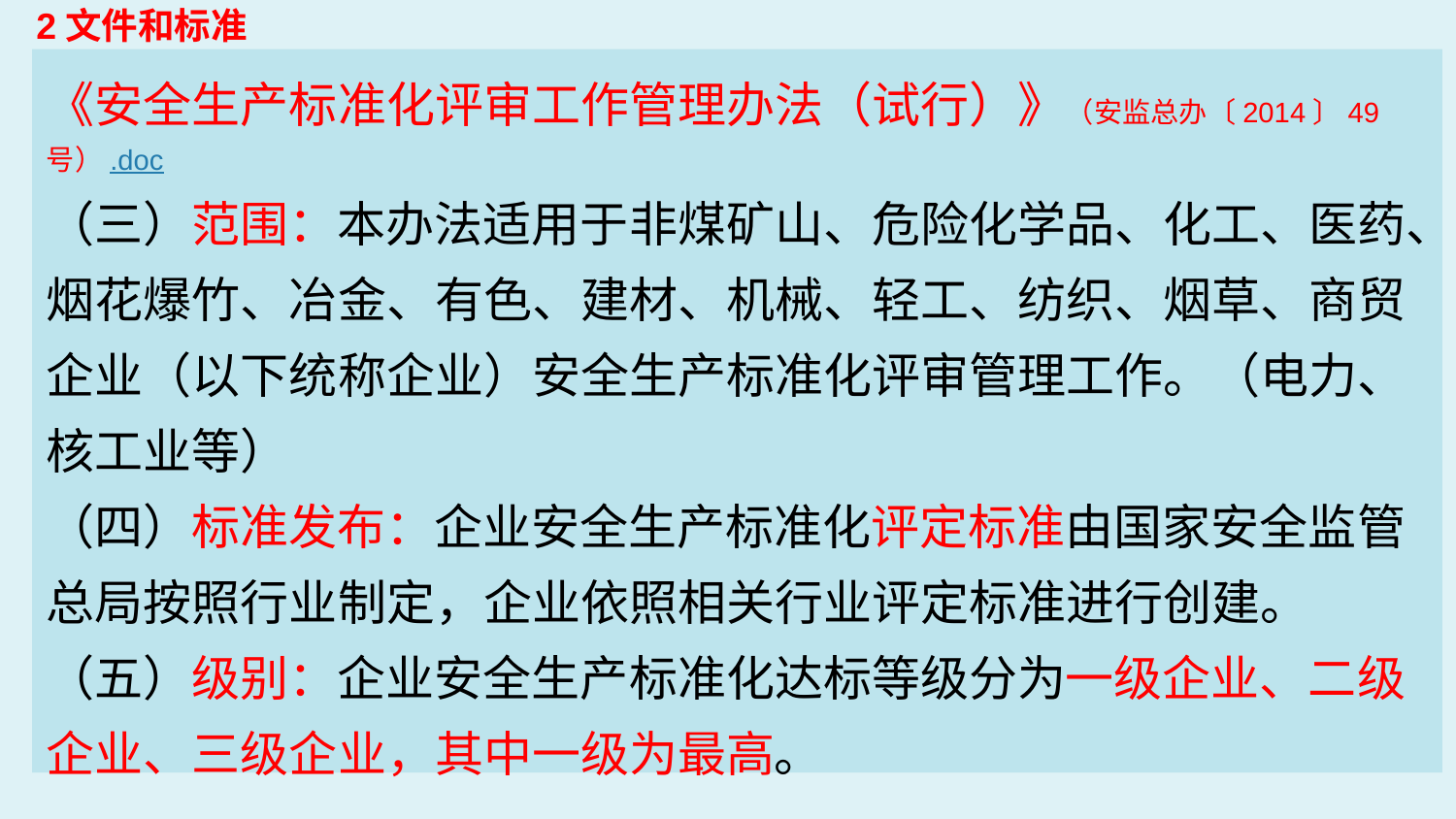

2文件和标准
《安全生产标准化评审工作管理办法（试行）》（安监总办〔2014〕49号）.doc
（三）范围：本办法适用于非煤矿山、危险化学品、化工、医药、烟花爆竹、冶金、有色、建材、机械、轻工、纺织、烟草、商贸企业（以下统称企业）安全生产标准化评审管理工作。（电力、核工业等）
（四）标准发布：企业安全生产标准化评定标准由国家安全监管总局按照行业制定，企业依照相关行业评定标准进行创建。
（五）级别：企业安全生产标准化达标等级分为一级企业、二级企业、三级企业，其中一级为最高。